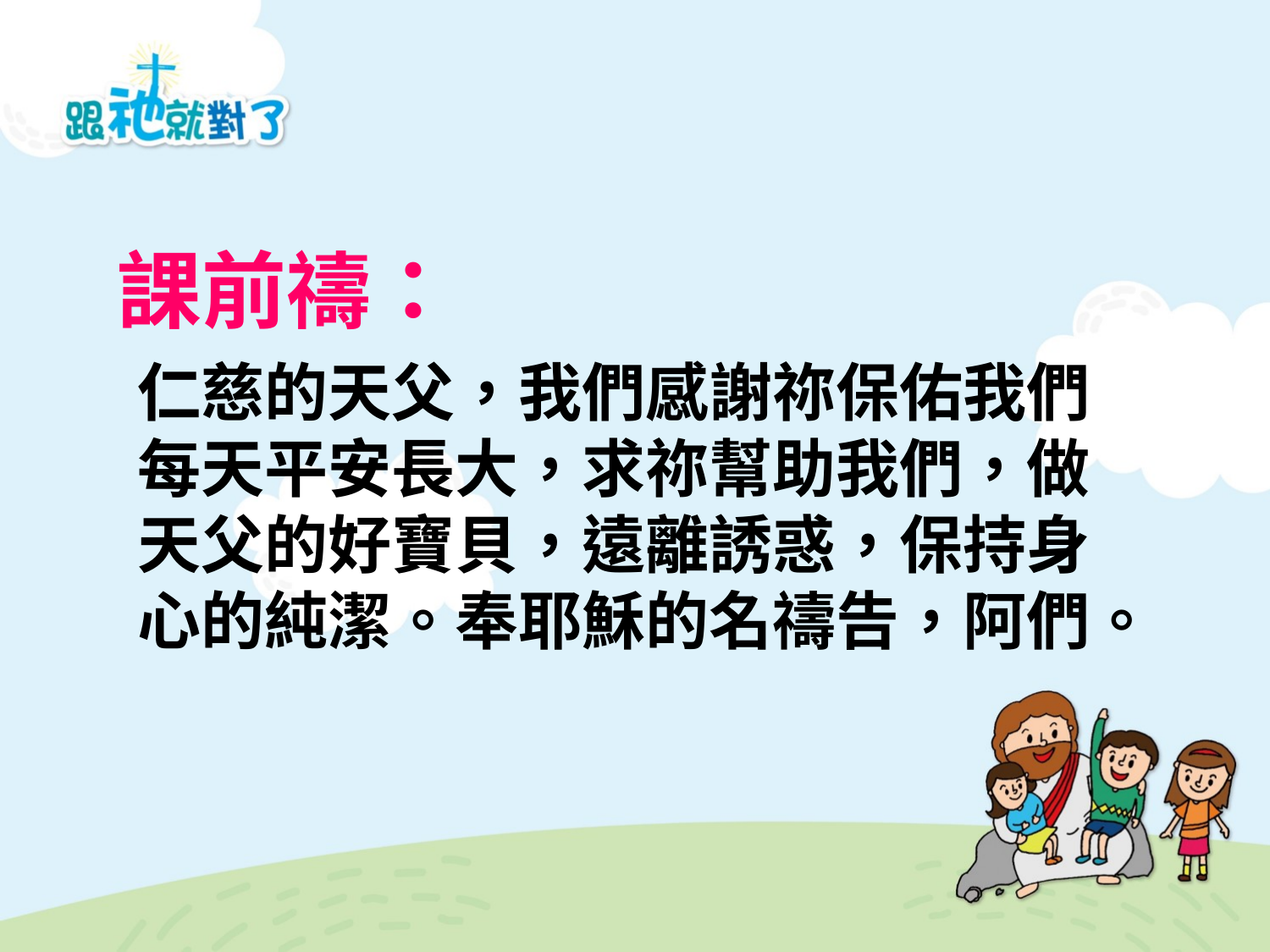

課前禱：
仁慈的天父，我們感謝祢保佑我們每天平安長大，求祢幫助我們，做天父的好寶貝，遠離誘惑，保持身心的純潔。奉耶穌的名禱告，阿們。